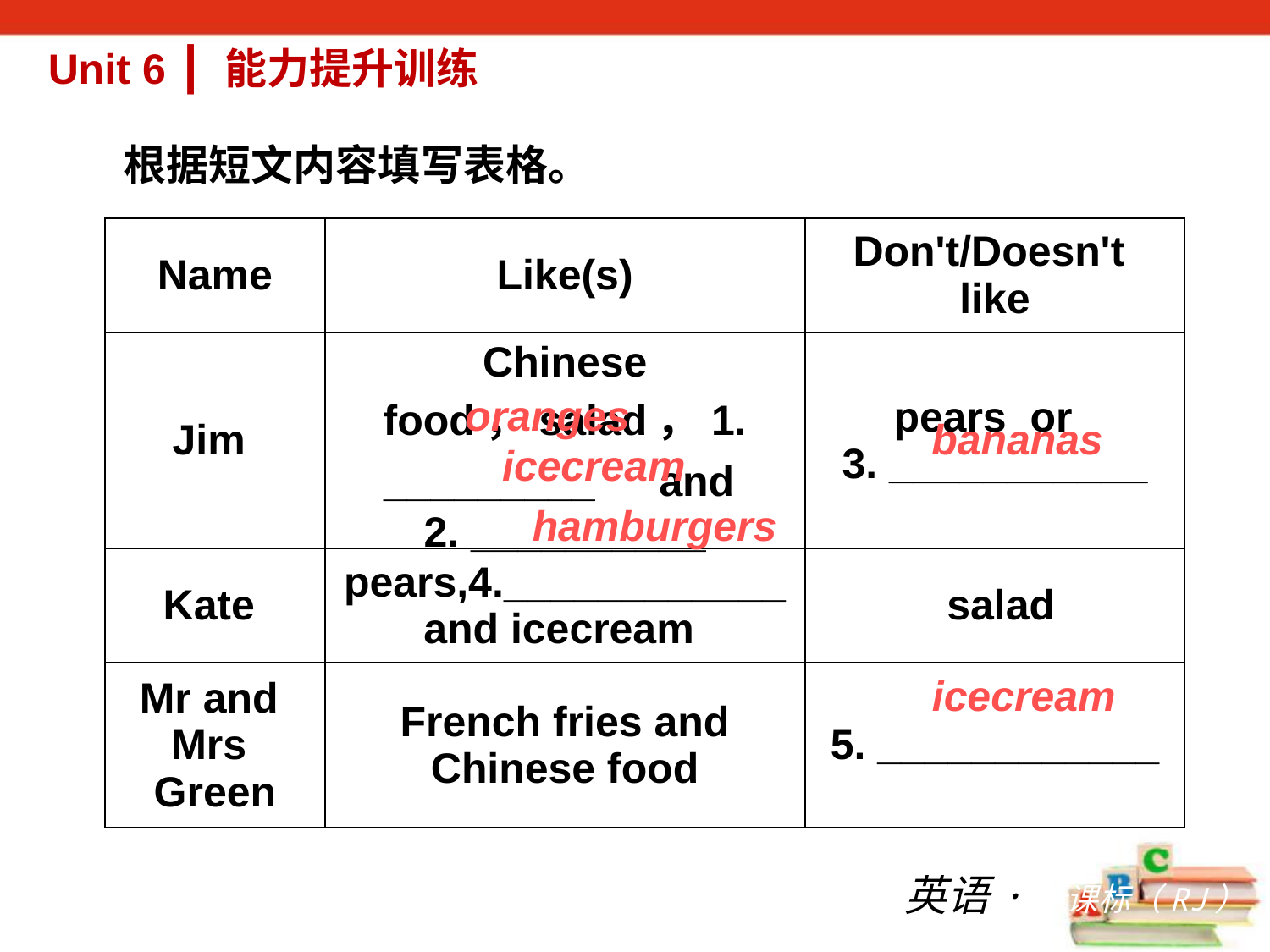

Unit 6 ┃ 能力提升训练
根据短文内容填写表格。

| Name | Like(s) | Don't/Doesn't like |
| --- | --- | --- |
| Jim | Chinese food，salad，1. \_\_\_\_\_\_\_\_\_　and 2. \_\_\_\_\_\_\_\_\_\_ | pears or 3. \_\_\_\_\_\_\_\_\_\_\_ |
| Kate | pears,4.\_\_\_\_\_\_\_\_\_\_\_\_ and ice­cream | salad |
| Mr and Mrs Green | French fries and Chinese food | 5. \_\_\_\_\_\_\_\_\_\_\_\_ |
oranges
bananas
ice­cream
hamburgers
ice­cream
英语·新课标（RJ）